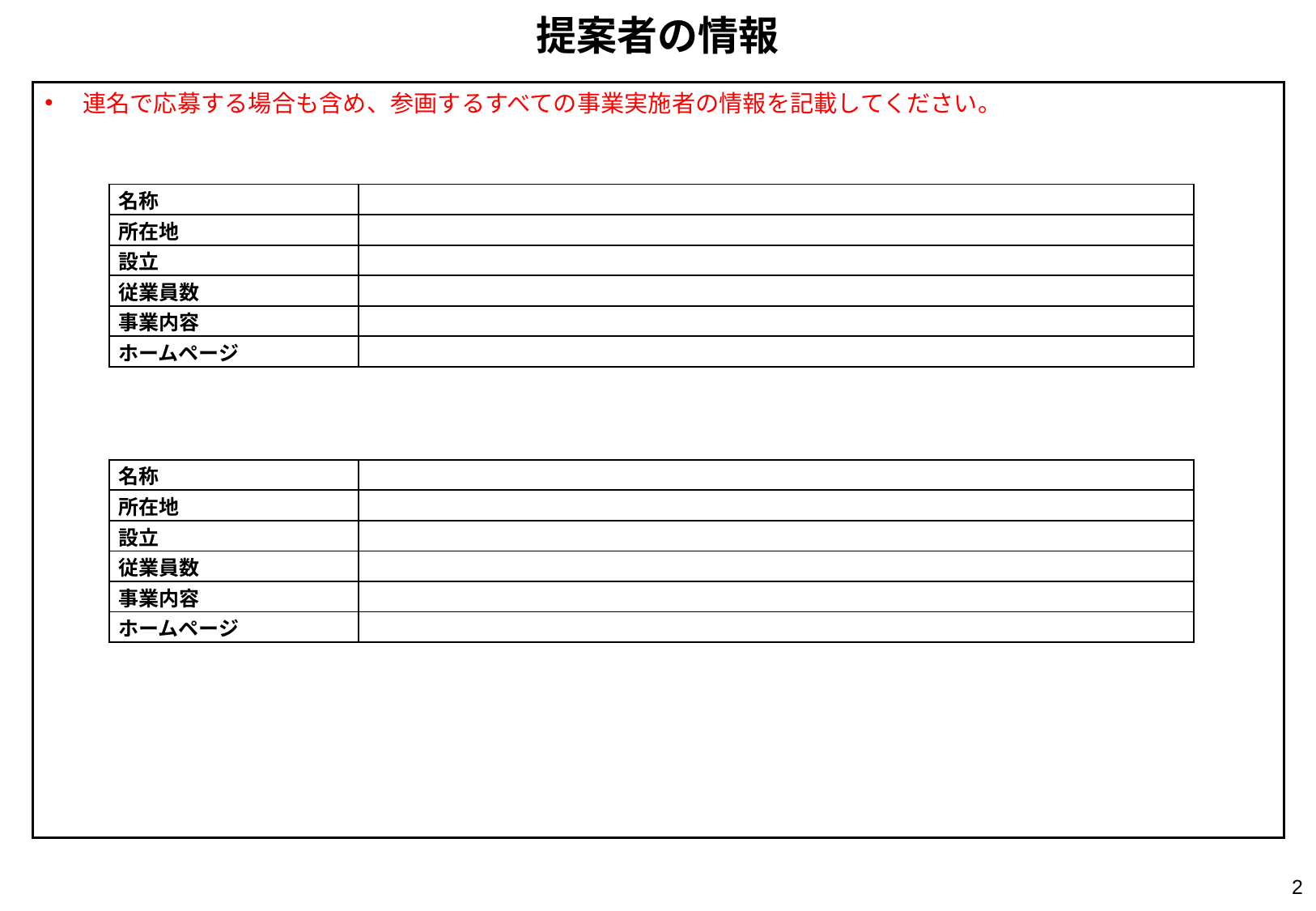

# 提案者の情報
連名で応募する場合も含め、参画するすべての事業実施者の情報を記載してください。
| 名称 |  |
| --- | --- |
| 所在地 |  |
| 設立 |  |
| 従業員数 |  |
| 事業内容 |  |
| ホームページ |  |
| 名称 |  |
| --- | --- |
| 所在地 |  |
| 設立 |  |
| 従業員数 |  |
| 事業内容 |  |
| ホームページ |  |
2